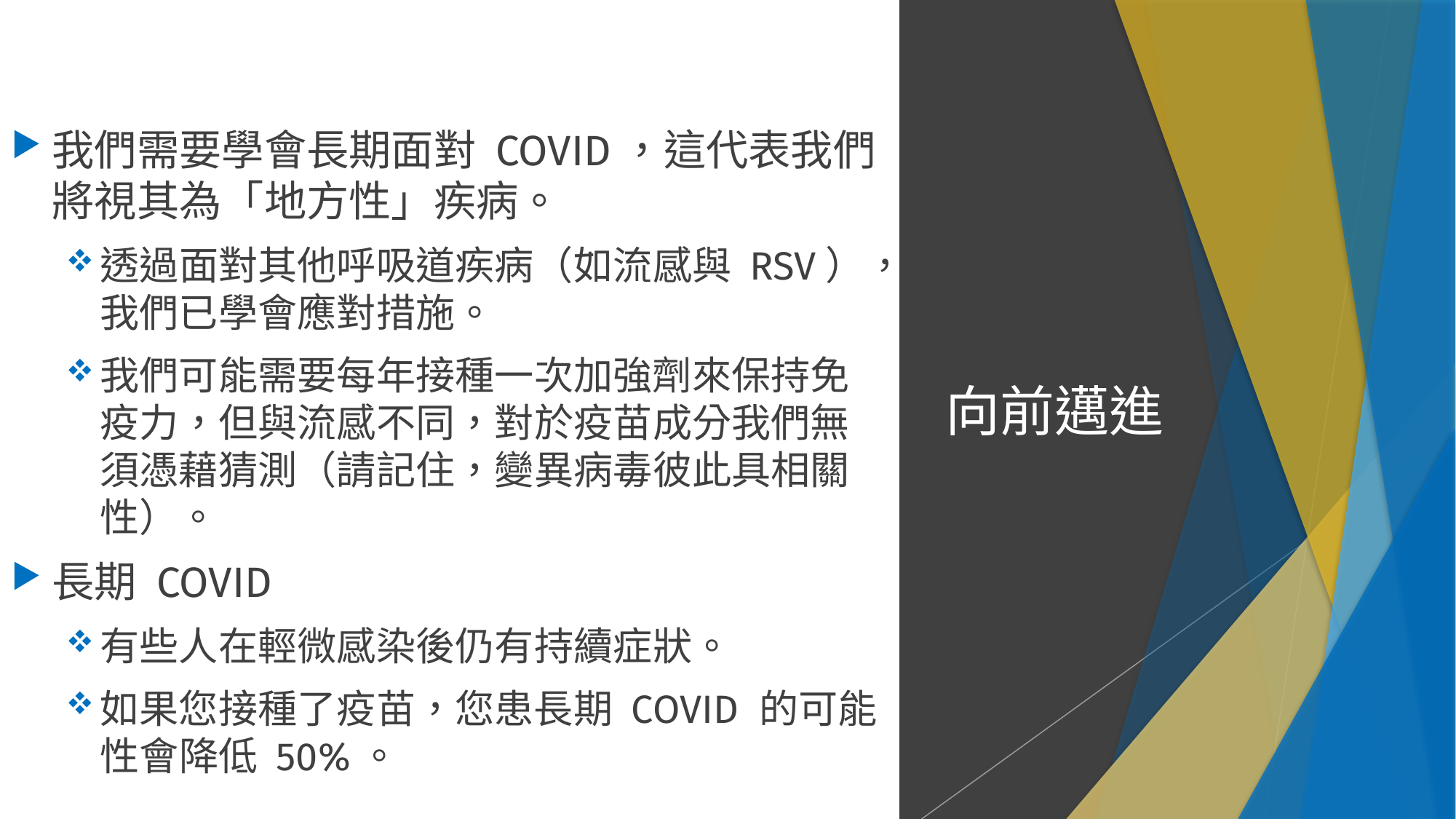

我們需要學會長期面對 COVID，這代表我們將視其為「地方性」疾病。
透過面對其他呼吸道疾病（如流感與 RSV），我們已學會應對措施。
我們可能需要每年接種一次加強劑來保持免疫力，但與流感不同，對於疫苗成分我們無須憑藉猜測（請記住，變異病毒彼此具相關性）。
長期 COVID
有些人在輕微感染後仍有持續症狀。
如果您接種了疫苗，您患長期 COVID 的可能性會降低 50%。

# 向前邁進